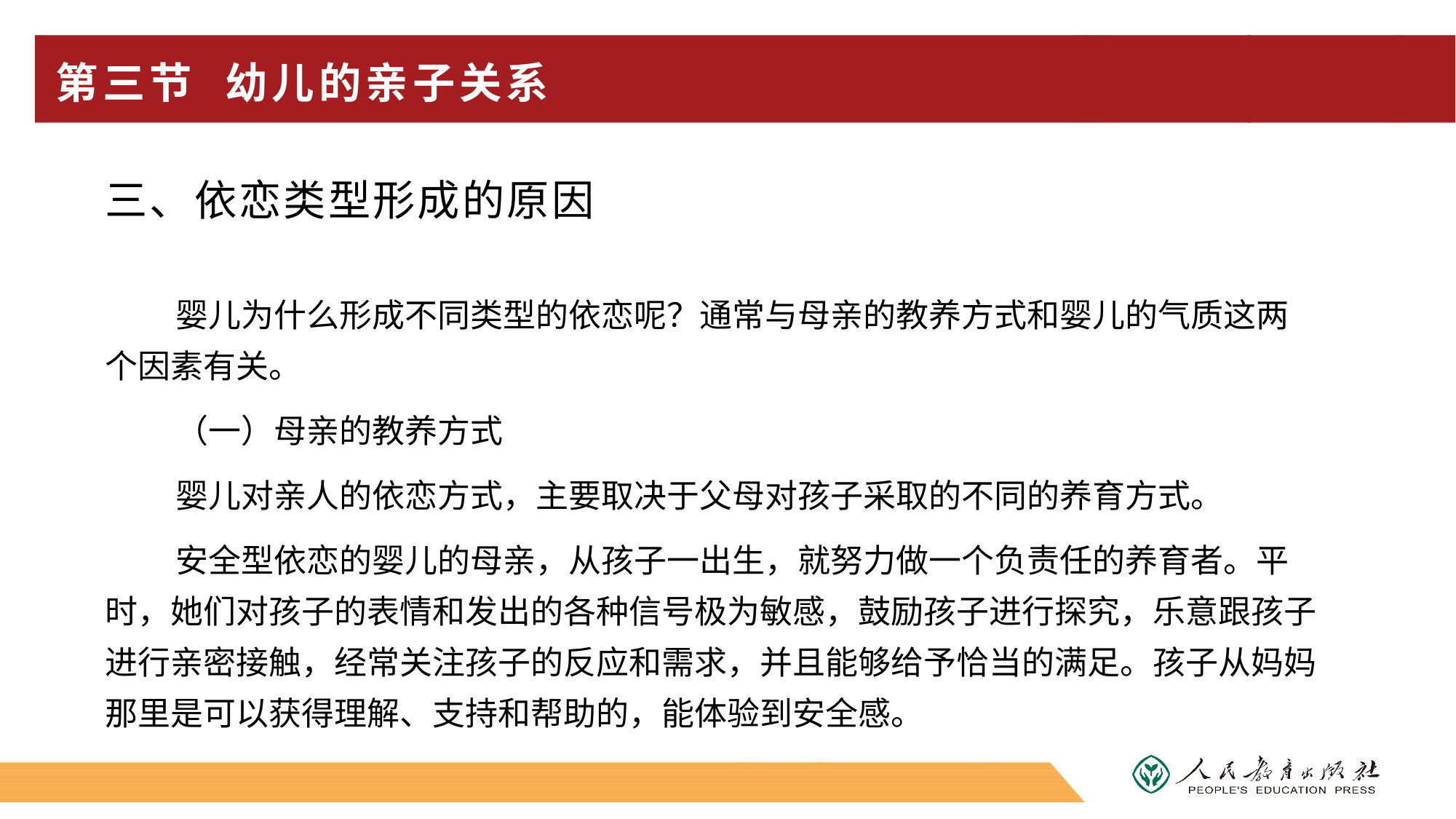

# 第三节  幼儿的亲子关系
三、依恋类型形成的原因
婴儿为什么形成不同类型的依恋呢？通常与母亲的教养方式和婴儿的气质这两个因素有关。
（一）母亲的教养方式
婴儿对亲人的依恋方式，主要取决于父母对孩子采取的不同的养育方式。
安全型依恋的婴儿的母亲，从孩子一出生，就努力做一个负责任的养育者。平时，她们对孩子的表情和发出的各种信号极为敏感，鼓励孩子进行探究，乐意跟孩子进行亲密接触，经常关注孩子的反应和需求，并且能够给予恰当的满足。孩子从妈妈那里是可以获得理解、支持和帮助的，能体验到安全感。